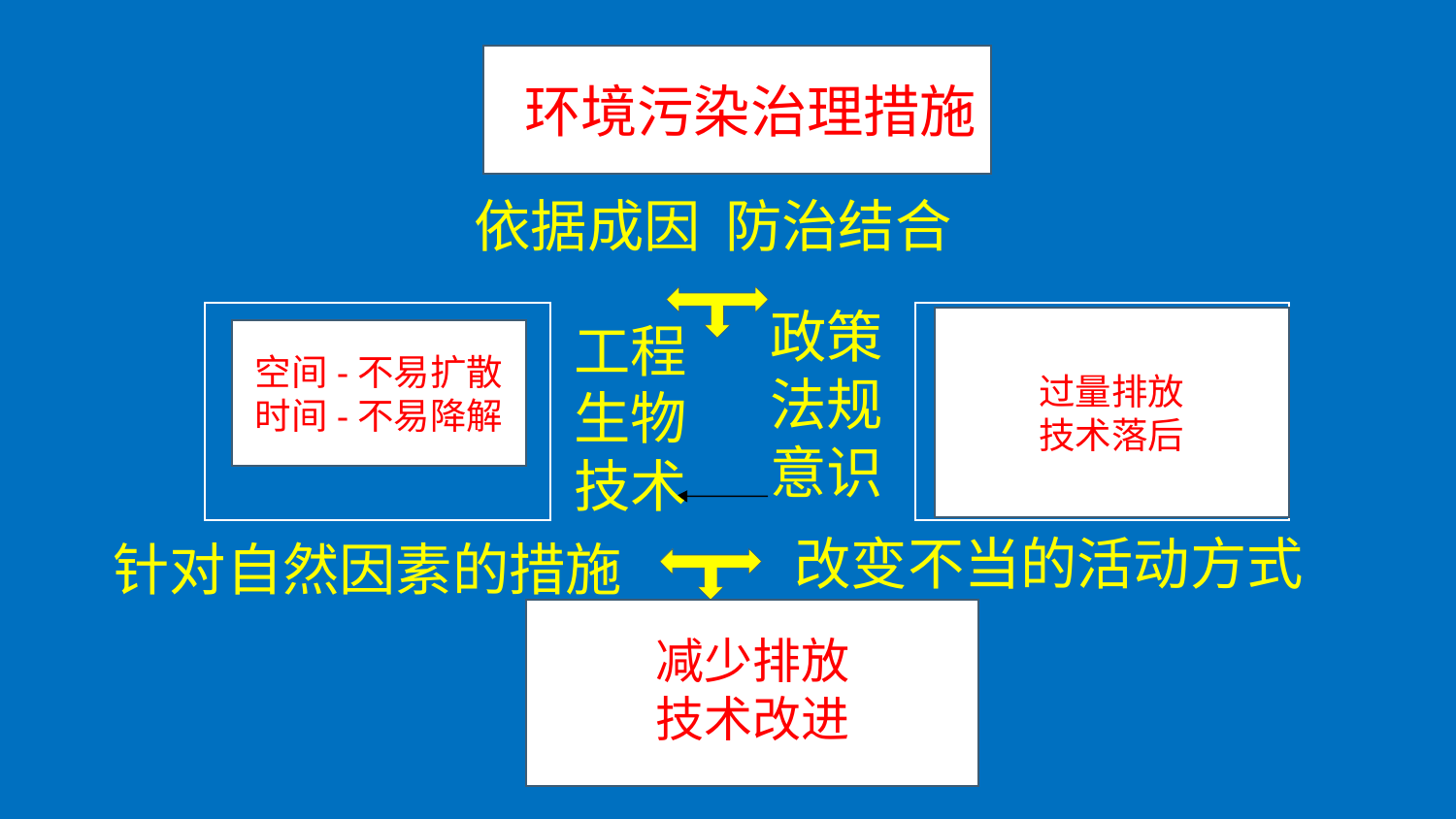

环境污染治理措施

依据成因  防治结合

政策
法规
意识
气地水生土
脆弱因素

不合理
人类活动方式

工程
生物
技术
过量排放
技术落后
空间-不易扩散
时间-不易降解

改变不当的活动方式
针对自然因素的措施

减少排放
技术改进